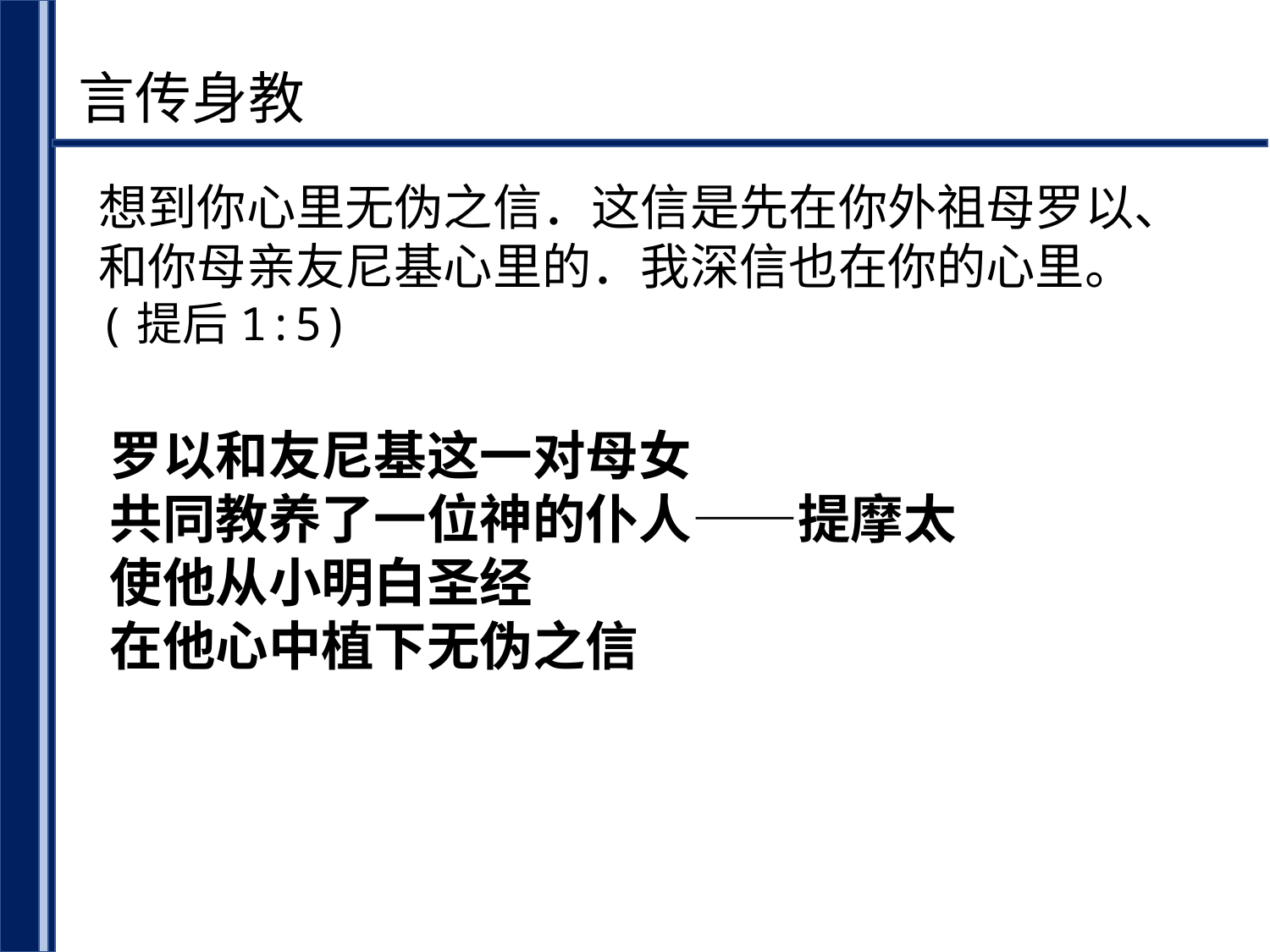

言传身教

想到你心里无伪之信．这信是先在你外祖母罗以、和你母亲友尼基心里的．我深信也在你的心里。
(提后1:5)
罗以和友尼基这一对母女
共同教养了一位神的仆人——提摩太
使他从小明白圣经
在他心中植下无伪之信